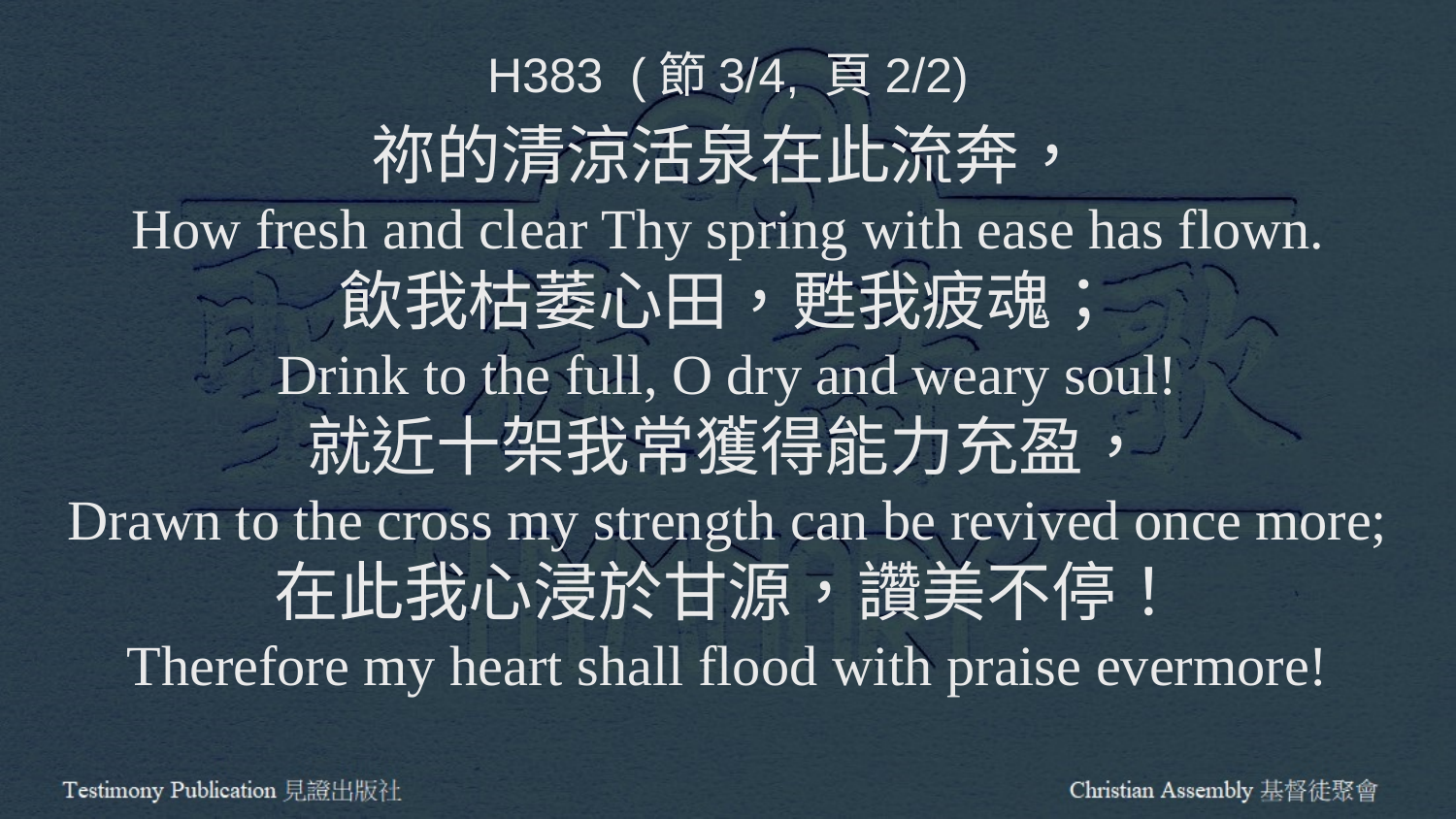

H383  (節3/4, 頁2/2)
祢的清涼活泉在此流奔，
How fresh and clear Thy spring with ease has flown.
飲我枯萎心田，甦我疲魂；
Drink to the full, O dry and weary soul!
就近十架我常獲得能力充盈，
Drawn to the cross my strength can be revived once more;
在此我心浸於甘源，讚美不停！
Therefore my heart shall flood with praise evermore!